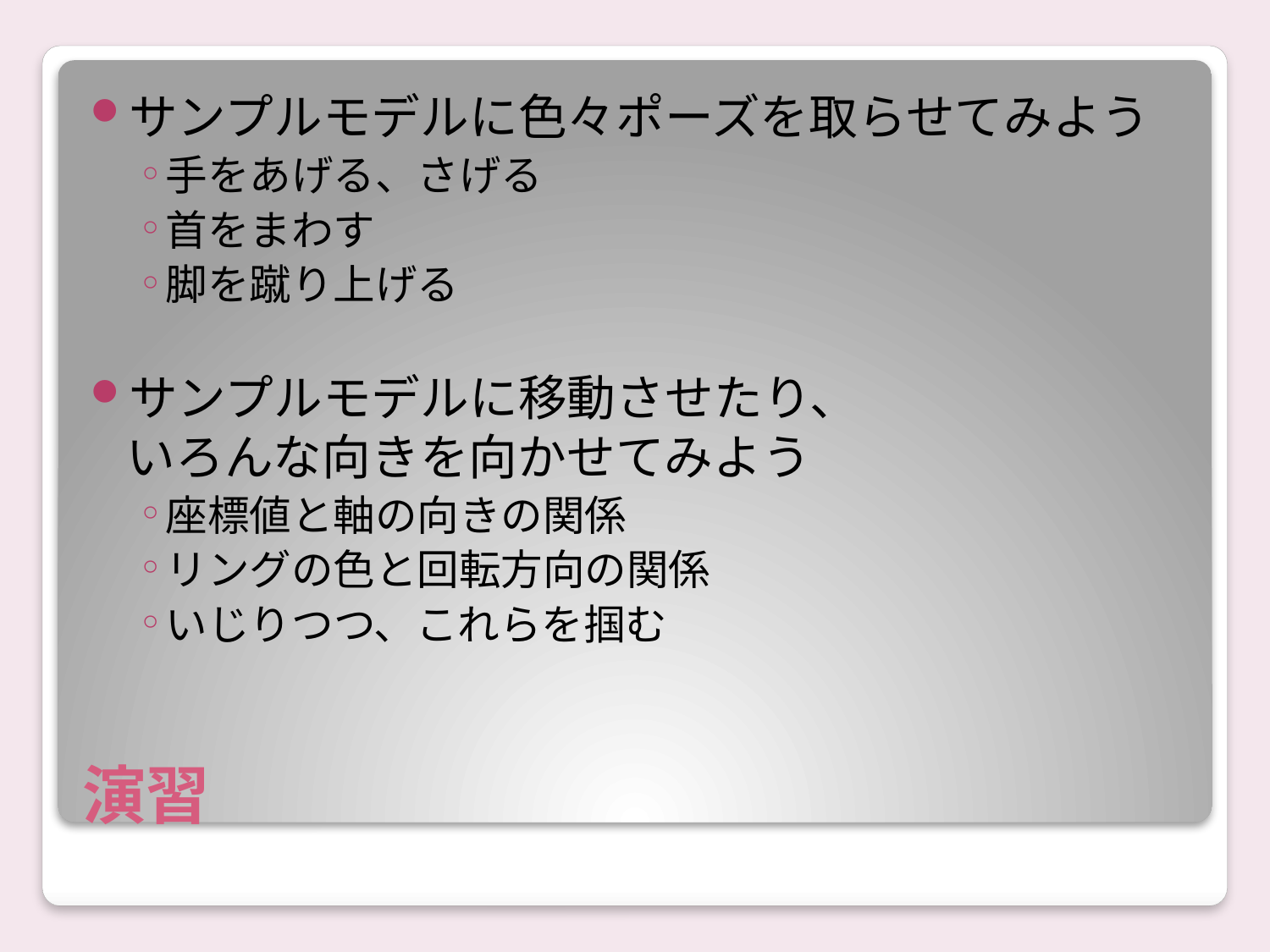

サンプルモデルに色々ポーズを取らせてみよう
手をあげる、さげる
首をまわす
脚を蹴り上げる

サンプルモデルに移動させたり、
いろんな向きを向かせてみよう
座標値と軸の向きの関係
リングの色と回転方向の関係
いじりつつ、これらを掴む

# 演習